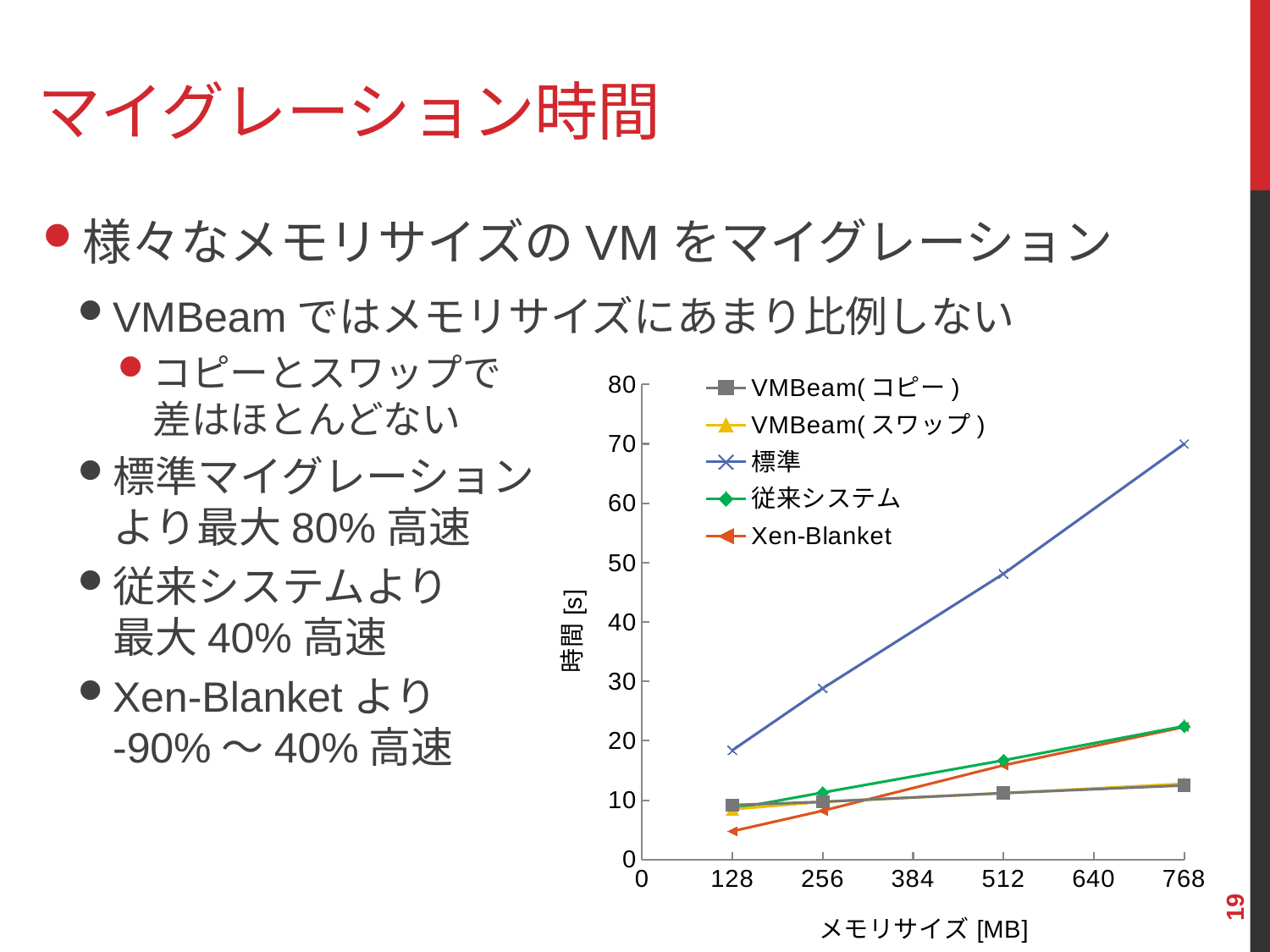

# マイグレーション時間
様々なメモリサイズのVMをマイグレーション
VMBeamではメモリサイズにあまり比例しない
コピーとスワップで
差はほとんどない
標準マイグレーション
より最大80%高速
従来システムより
最大40%高速
Xen-Blanketより
-90%～40%高速

### Chart

| Category |  |  |  |  |  |
|---|---|---|---|---|---|
19